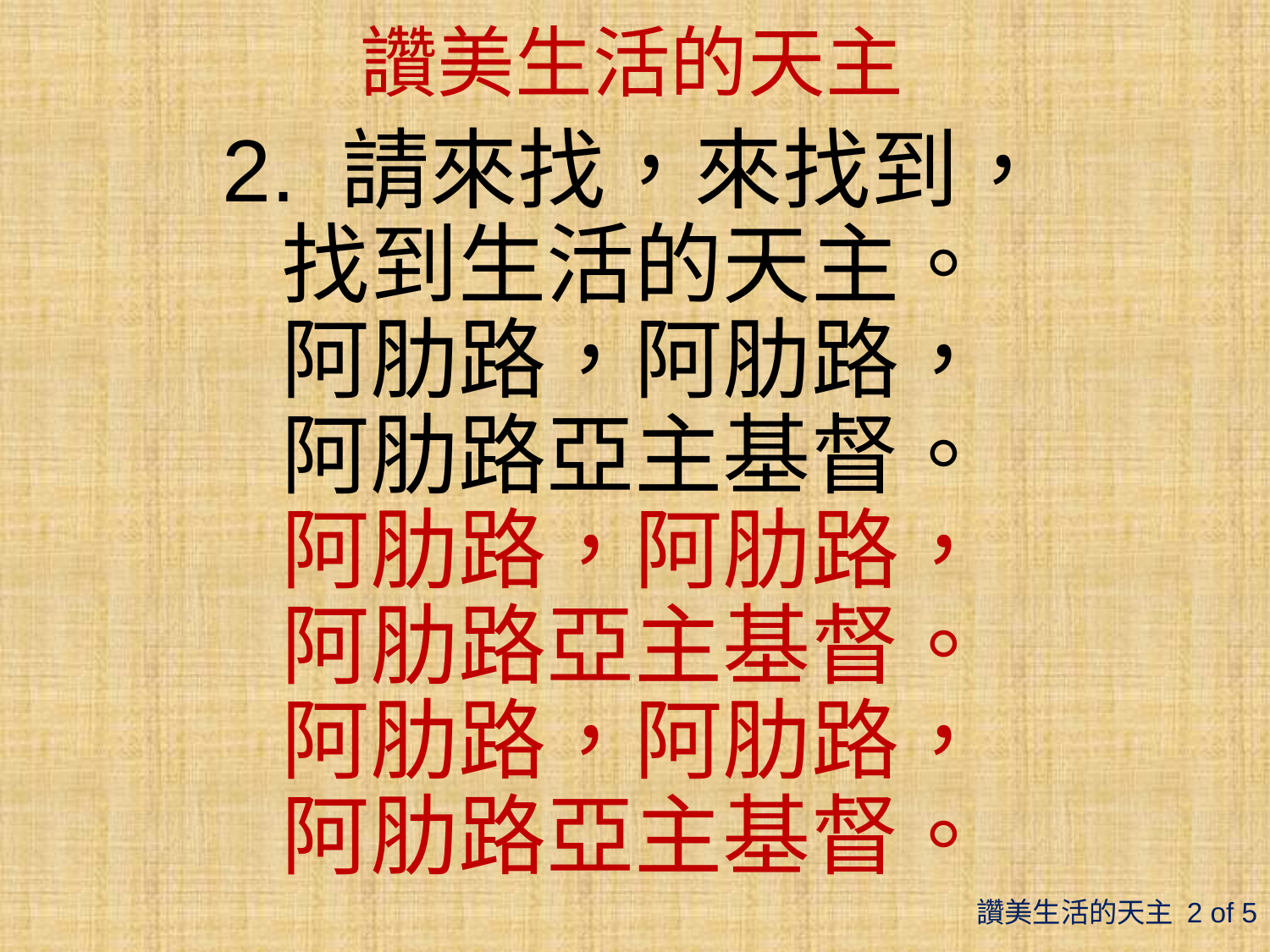

# 讚美生活的天主
2. 請來找，來找到，
找到生活的天主。
阿肋路，阿肋路，
阿肋路亞主基督。
阿肋路，阿肋路，
阿肋路亞主基督。
阿肋路，阿肋路，
阿肋路亞主基督。
讚美生活的天主 2 of 5